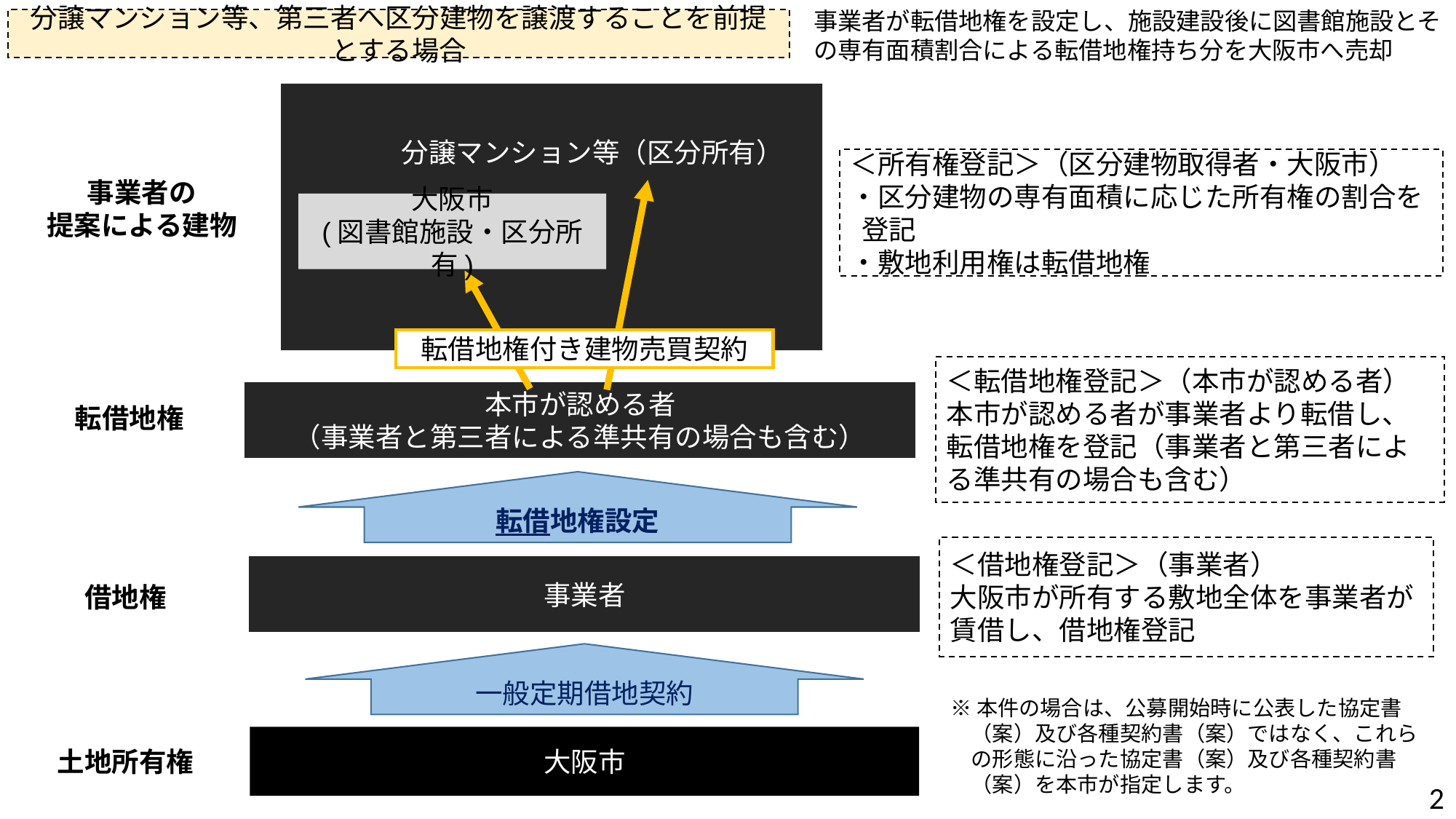

事業者が転借地権を設定し、施設建設後に図書館施設とその専有面積割合による転借地権持ち分を大阪市へ売却
分譲マンション等、第三者へ区分建物を譲渡することを前提とする場合
　　　分譲マンション等（区分所有）

＜所有権登記＞（区分建物取得者・大阪市）
・区分建物の専有面積に応じた所有権の割合を登記
・敷地利用権は転借地権
事業者の
提案による建物
大阪市
(図書館施設・区分所有)
転借地権付き建物売買契約
＜転借地権登記＞（本市が認める者）
本市が認める者が事業者より転借し、転借地権を登記（事業者と第三者による準共有の場合も含む）
転借地権
本市が認める者
（事業者と第三者による準共有の場合も含む）
転借地権設定
＜借地権登記＞（事業者）
大阪市が所有する敷地全体を事業者が賃借し、借地権登記
事業者
借地権
一般定期借地契約
※本件の場合は、公募開始時に公表した協定書（案）及び各種契約書（案）ではなく、これらの形態に沿った協定書（案）及び各種契約書（案）を本市が指定します。
土地所有権
大阪市
2